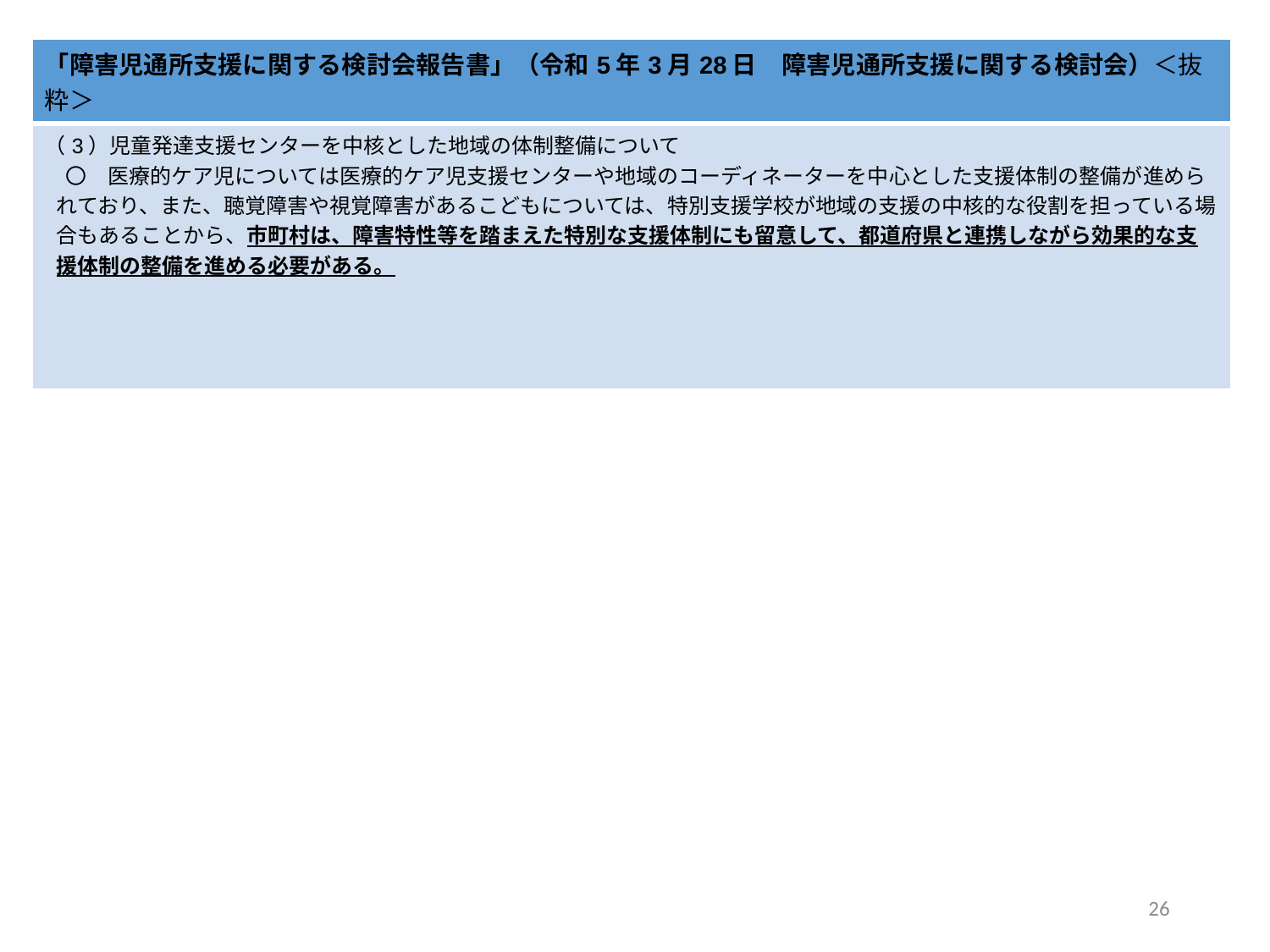

| 「障害児通所支援に関する検討会報告書」（令和5年3月28日　障害児通所支援に関する検討会）＜抜粋＞ |
| --- |
| （3）児童発達支援センターを中核とした地域の体制整備について 　〇　医療的ケア児については医療的ケア児支援センターや地域のコーディネーターを中心とした支援体制の整備が進められており、また、聴覚障害や視覚障害があるこどもについては、特別支援学校が地域の支援の中核的な役割を担っている場合もあることから、市町村は、障害特性等を踏まえた特別な支援体制にも留意して、都道府県と連携しながら効果的な支援体制の整備を進める必要がある。 |
26